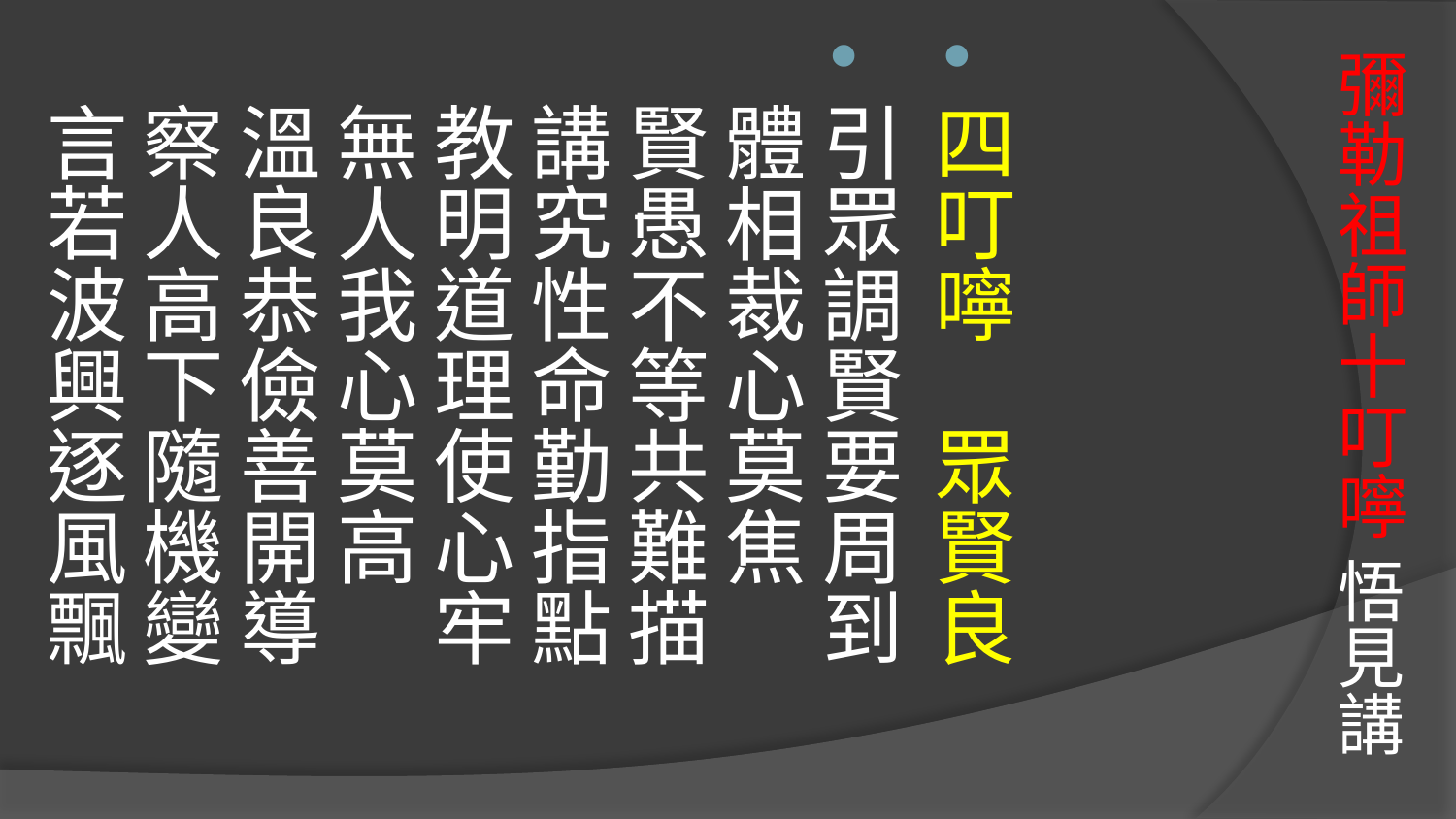

# 彌勒祖師十叮嚀 悟見講
四叮嚀　眾賢良
引眾調賢要周到　
體相裁心莫焦　
賢愚不等共難描 
講究性命勤指點　
教明道理使心牢　
無人我心莫高　
溫良恭儉善開導 
察人高下隨機變　
言若波興逐風飄